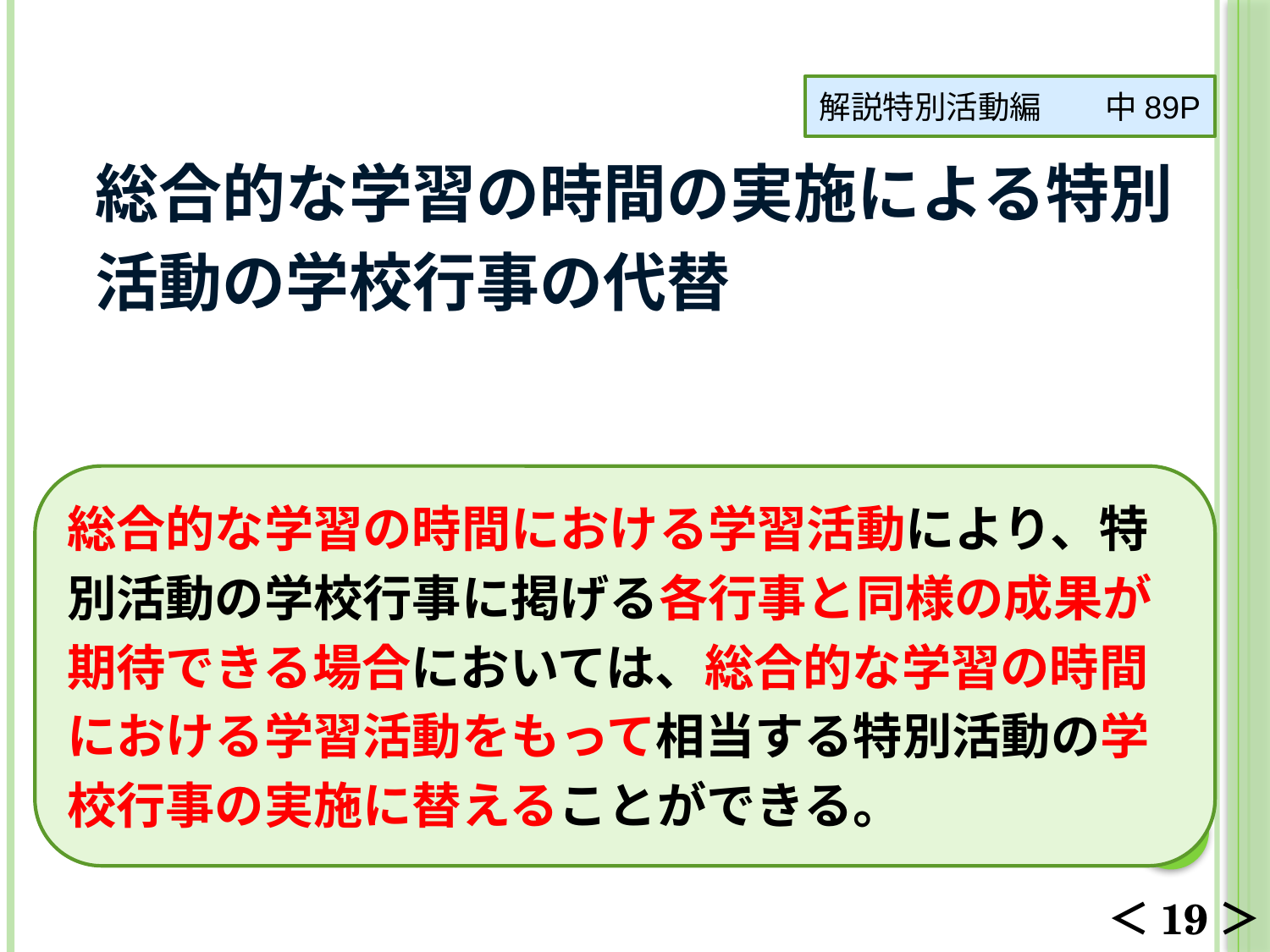

解説特別活動編　　中89P
総合的な学習の時間の実施による特別
活動の学校行事の代替

総合的な学習の時間における学習活動により、特
別活動の学校行事に掲げる各行事と同様の成果が
期待できる場合においては、総合的な学習の時間
における学習活動をもって相当する特別活動の学
校行事の実施に替えることができる。
＜19＞